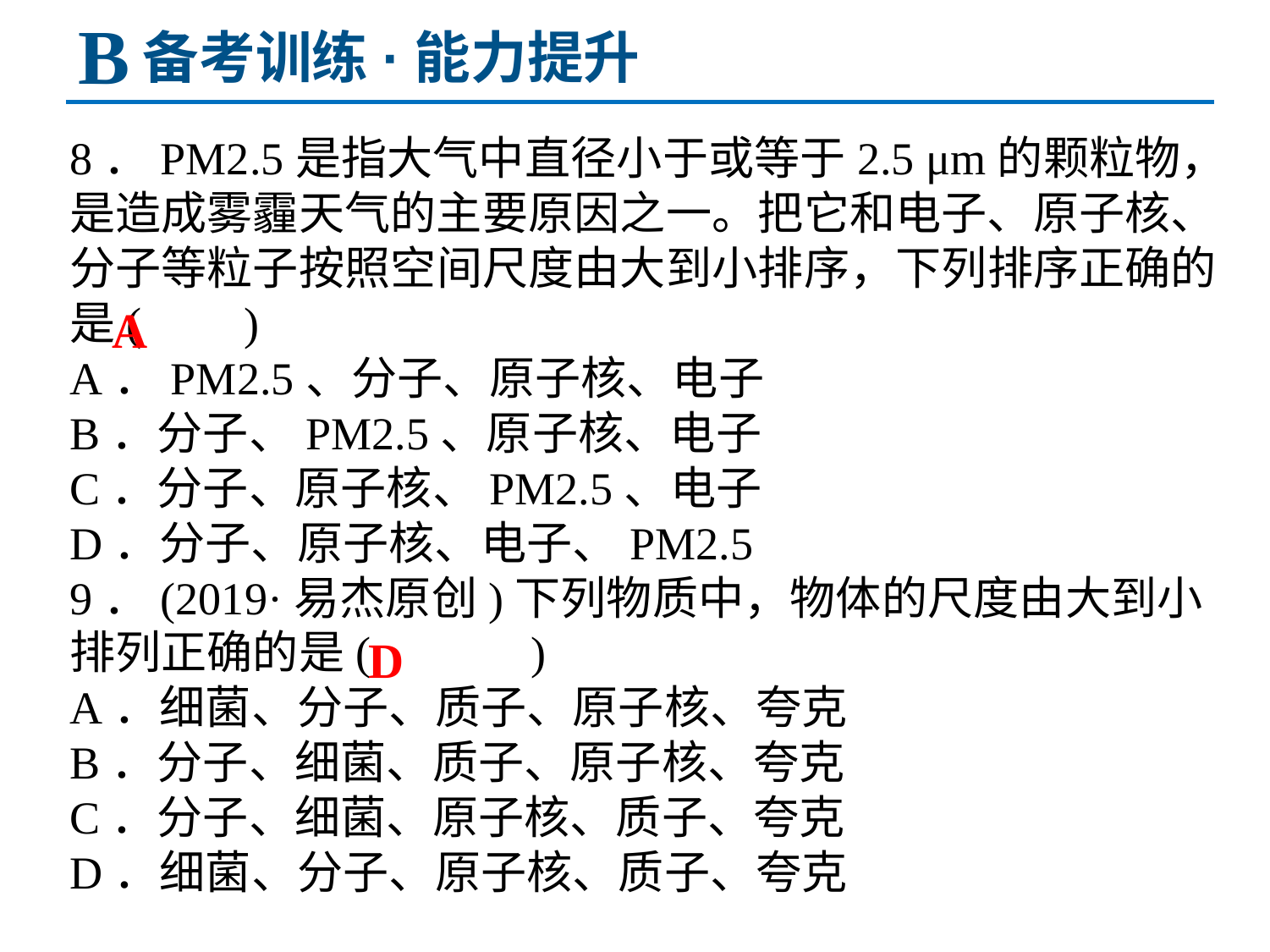

B
备考训练·能力提升
8．PM2.5是指大气中直径小于或等于2.5 μm的颗粒物，是造成雾霾天气的主要原因之一。把它和电子、原子核、分子等粒子按照空间尺度由大到小排序，下列排序正确的是(         )
A．PM2.5、分子、原子核、电子
B．分子、PM2.5、原子核、电子
C．分子、原子核、PM2.5、电子
D．分子、原子核、电子、PM2.5
9．(2019·易杰原创)下列物质中，物体的尺度由大到小排列正确的是(　　　)
A．细菌、分子、质子、原子核、夸克
B．分子、细菌、质子、原子核、夸克
C．分子、细菌、原子核、质子、夸克
D．细菌、分子、原子核、质子、夸克
A
D